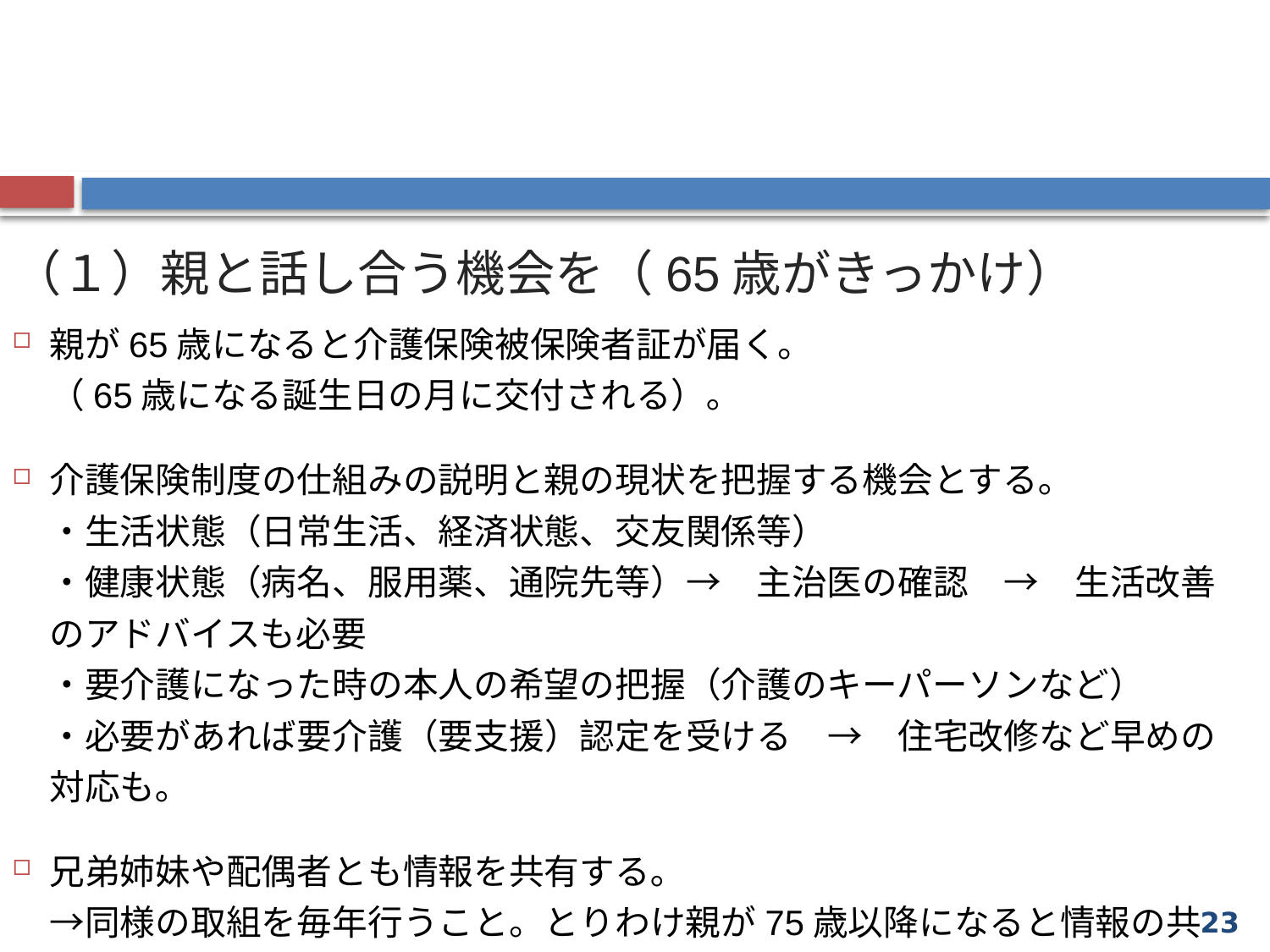

#
（１）親と話し合う機会を（65歳がきっかけ）
親が65歳になると介護保険被保険者証が届く。
（65歳になる誕生日の月に交付される）｡
介護保険制度の仕組みの説明と親の現状を把握する機会とする｡
・生活状態（日常生活、経済状態、交友関係等）
・健康状態（病名、服用薬、通院先等）→　主治医の確認　→　生活改善のアドバイスも必要
・要介護になった時の本人の希望の把握（介護のキーパーソンなど）
・必要があれば要介護（要支援）認定を受ける　→　住宅改修など早めの対応も｡
兄弟姉妹や配偶者とも情報を共有する｡
→同様の取組を毎年行うこと。とりわけ親が75歳以降になると情報の共有はより重要に。

23